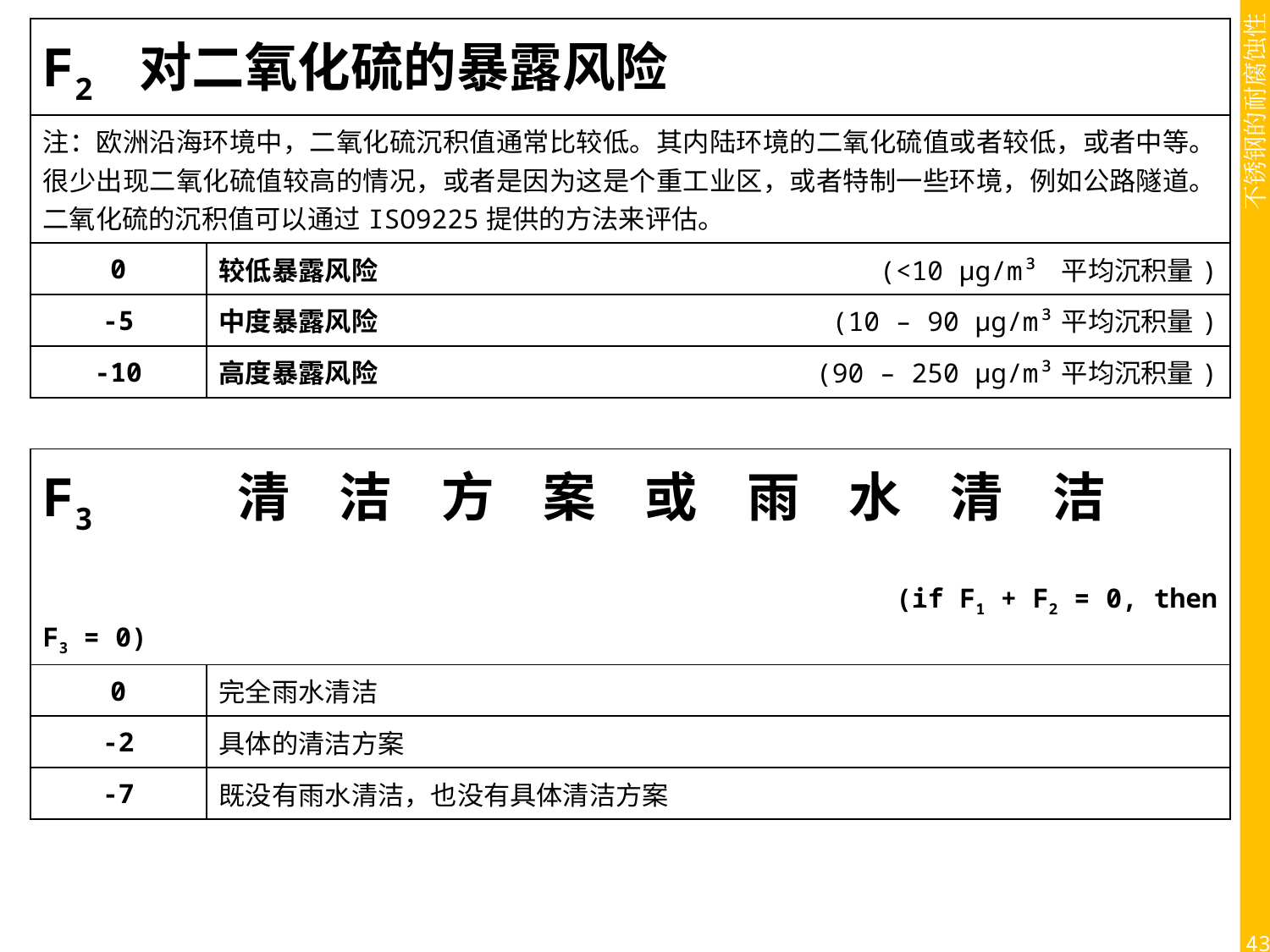

| F2 对二氧化硫的暴露风险 |  |  |
| --- | --- | --- |
| 注：欧洲沿海环境中，二氧化硫沉积值通常比较低。其内陆环境的二氧化硫值或者较低，或者中等。很少出现二氧化硫值较高的情况，或者是因为这是个重工业区，或者特制一些环境，例如公路隧道。二氧化硫的沉积值可以通过ISO9225提供的方法来评估。 |  |  |
| 0 | 较低暴露风险 | (<10 µg/m³ 平均沉积量) |
| -5 | 中度暴露风险 | (10 – 90 µg/m³平均沉积量) |
| -10 | 高度暴露风险 | (90 – 250 µg/m³平均沉积量) |
|  |  |  |
| F3 清洁方案或雨水清洁 (if F1 + F2 = 0, then F3 = 0) |  |  |
| 0 | 完全雨水清洁 |  |
| -2 | 具体的清洁方案 |  |
| -7 | 既没有雨水清洁，也没有具体清洁方案 |  |
43